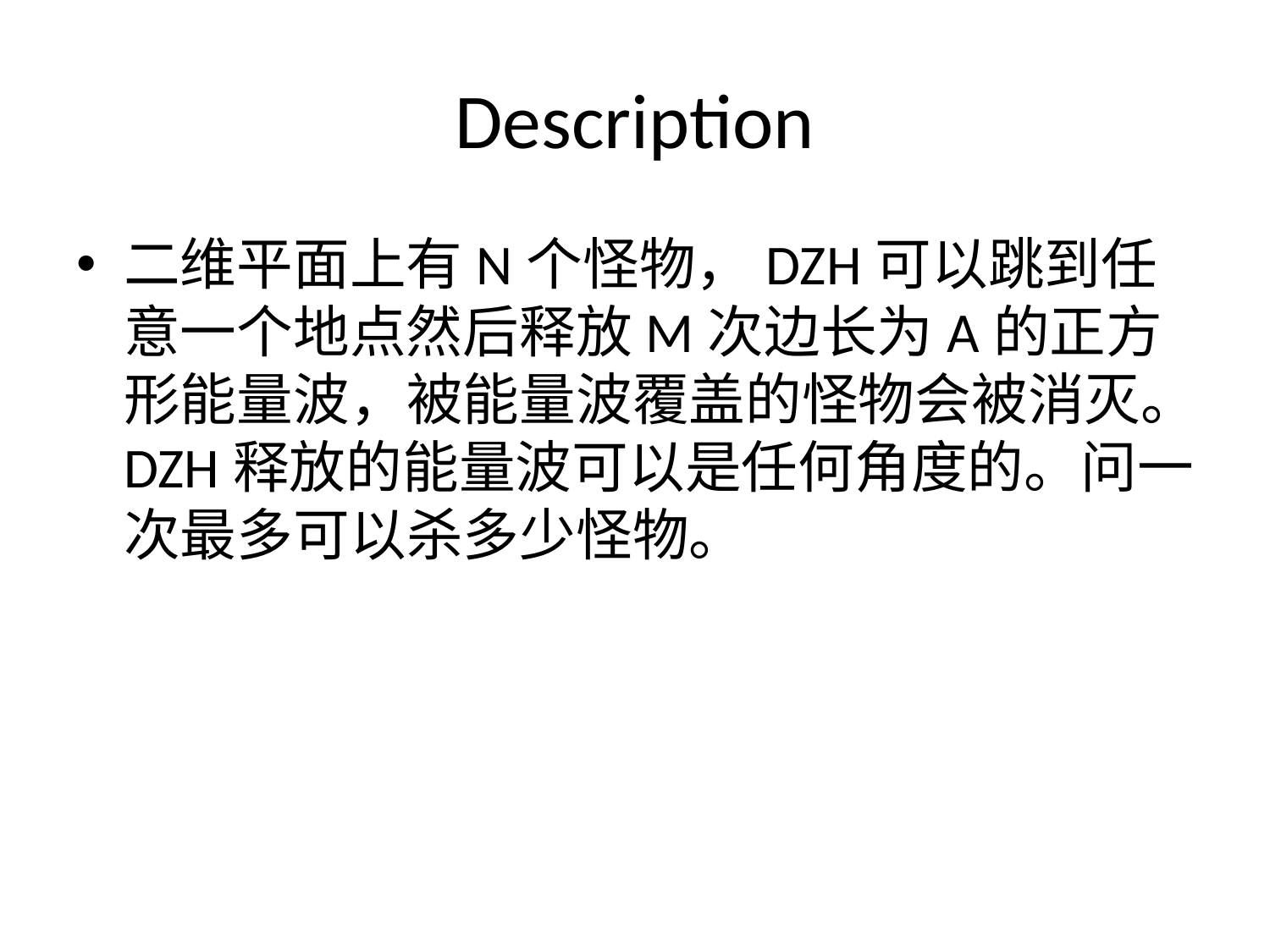

# Description
二维平面上有N个怪物，DZH可以跳到任意一个地点然后释放M次边长为A的正方形能量波，被能量波覆盖的怪物会被消灭。DZH释放的能量波可以是任何角度的。问一次最多可以杀多少怪物。